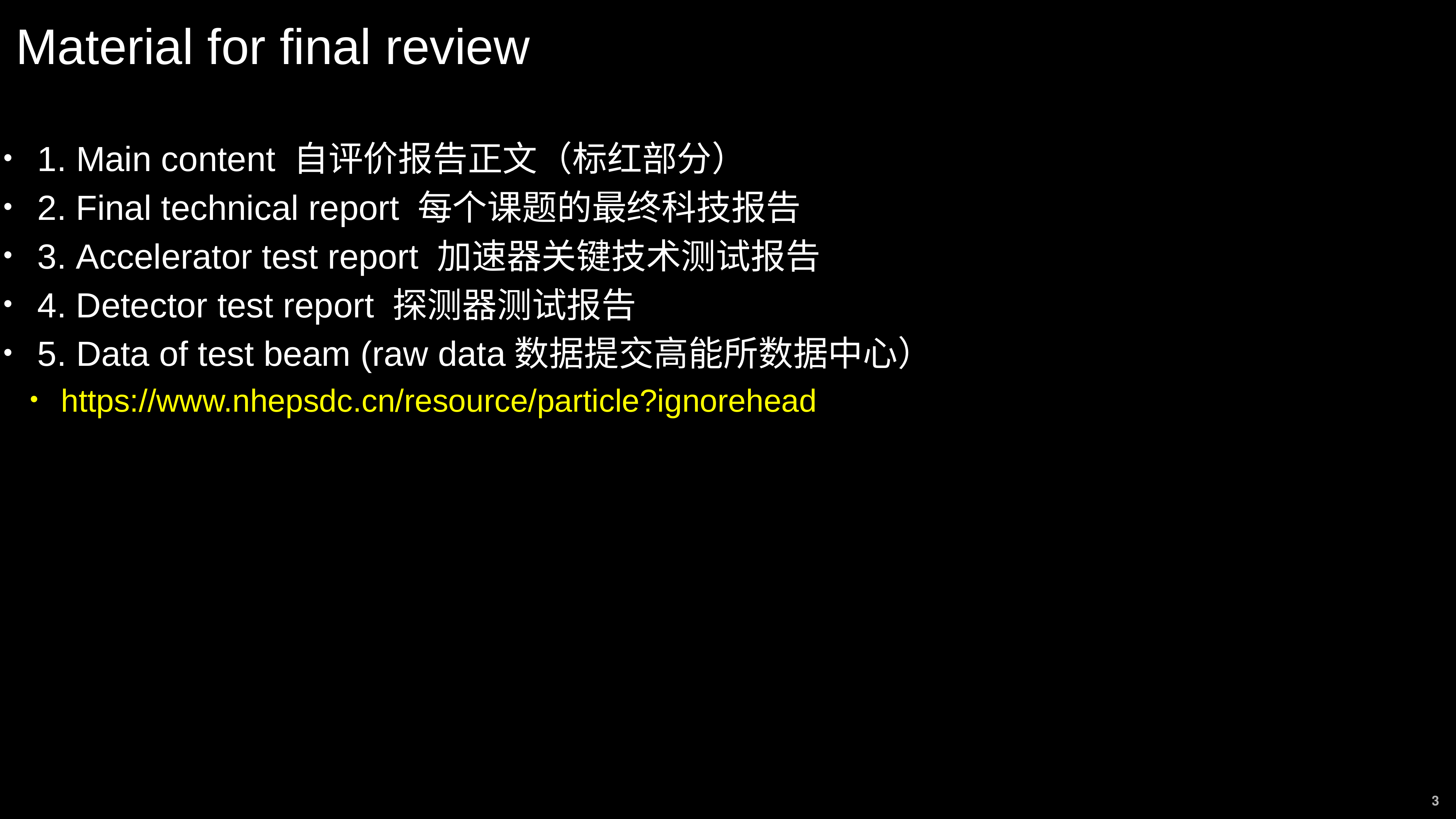

# Material for final review
1. Main content 自评价报告正文（标红部分）
2. Final technical report 每个课题的最终科技报告
3. Accelerator test report 加速器关键技术测试报告
4. Detector test report 探测器测试报告
5. Data of test beam (raw data数据提交高能所数据中心）
https://www.nhepsdc.cn/resource/particle?ignorehead

3